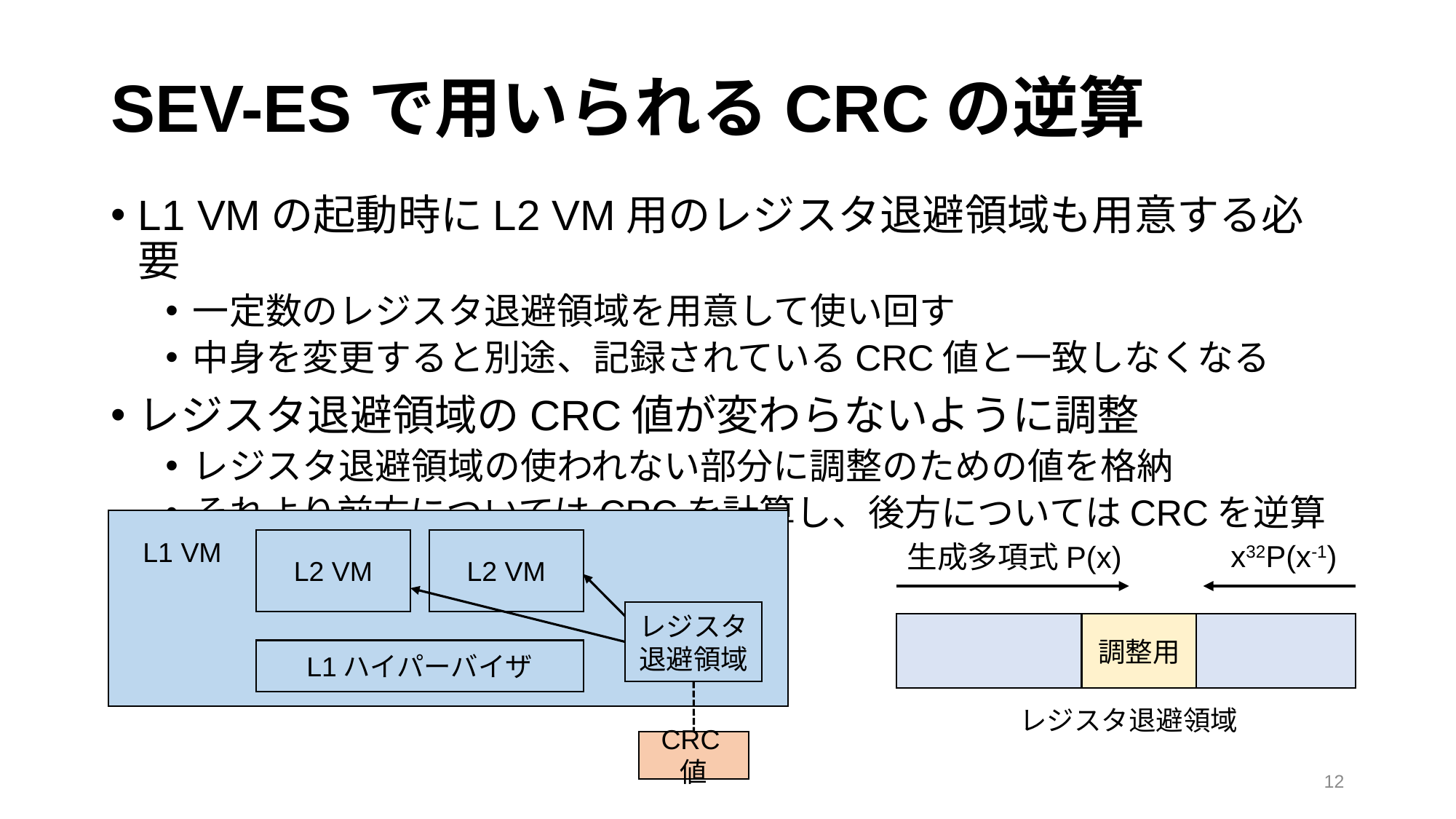

# SEV-ESで用いられるCRCの逆算
L1 VMの起動時にL2 VM用のレジスタ退避領域も用意する必要
一定数のレジスタ退避領域を用意して使い回す
中身を変更すると別途、記録されているCRC値と一致しなくなる
レジスタ退避領域のCRC値が変わらないように調整
レジスタ退避領域の使われない部分に調整のための値を格納
それより前方についてはCRCを計算し、後方についてはCRCを逆算

L1 VM
L2 VM
L2 VM
x32P(x-1)
生成多項式P(x)

調整用

レジスタ
退避領域
L1ハイパーバイザ
レジスタ退避領域
CRC値
12